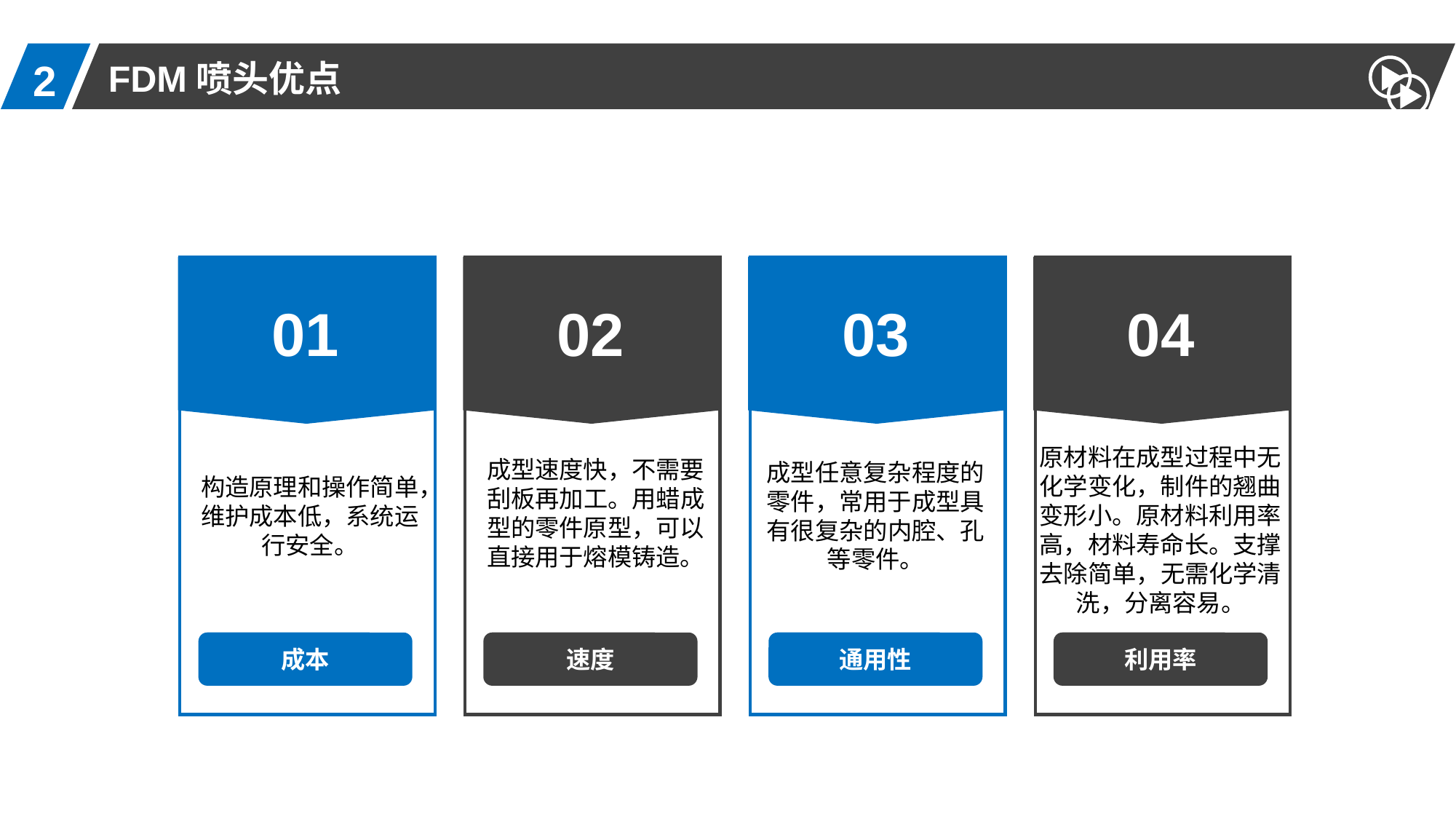

2
FDM喷头优点

01
02
03
04
原材料在成型过程中无化学变化，制件的翘曲变形小。原材料利用率高，材料寿命长。支撑去除简单，无需化学清洗，分离容易。
成型速度快，不需要刮板再加工。用蜡成型的零件原型，可以直接用于熔模铸造。
成型任意复杂程度的零件，常用于成型具有很复杂的内腔、孔等零件。
构造原理和操作简单，维护成本低，系统运行安全。
成本
速度
通用性
利用率